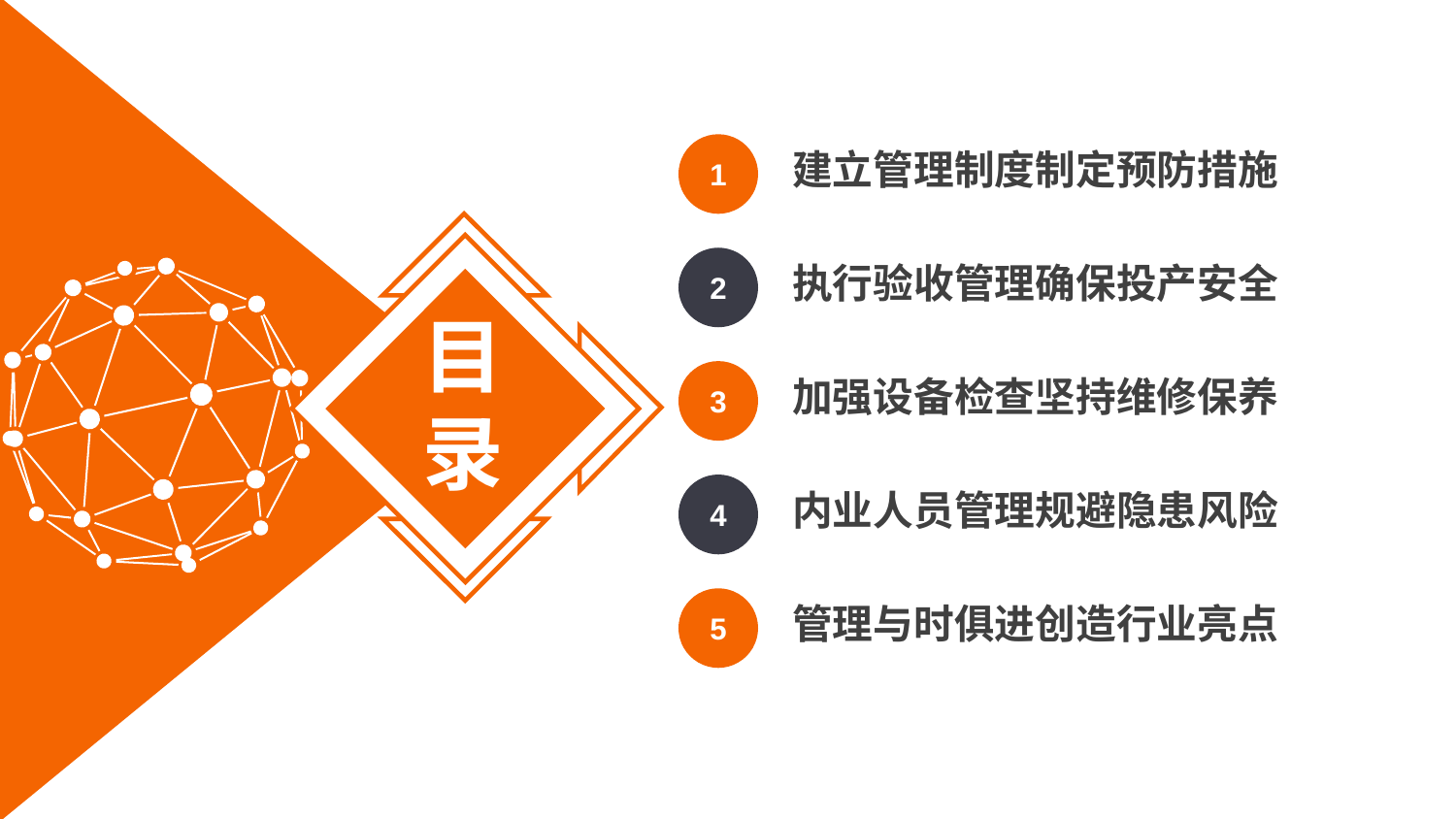

1
建立管理制度制定预防措施
2
执行验收管理确保投产安全
3
加强设备检查坚持维修保养
4
内业人员管理规避隐患风险
5
管理与时俱进创造行业亮点